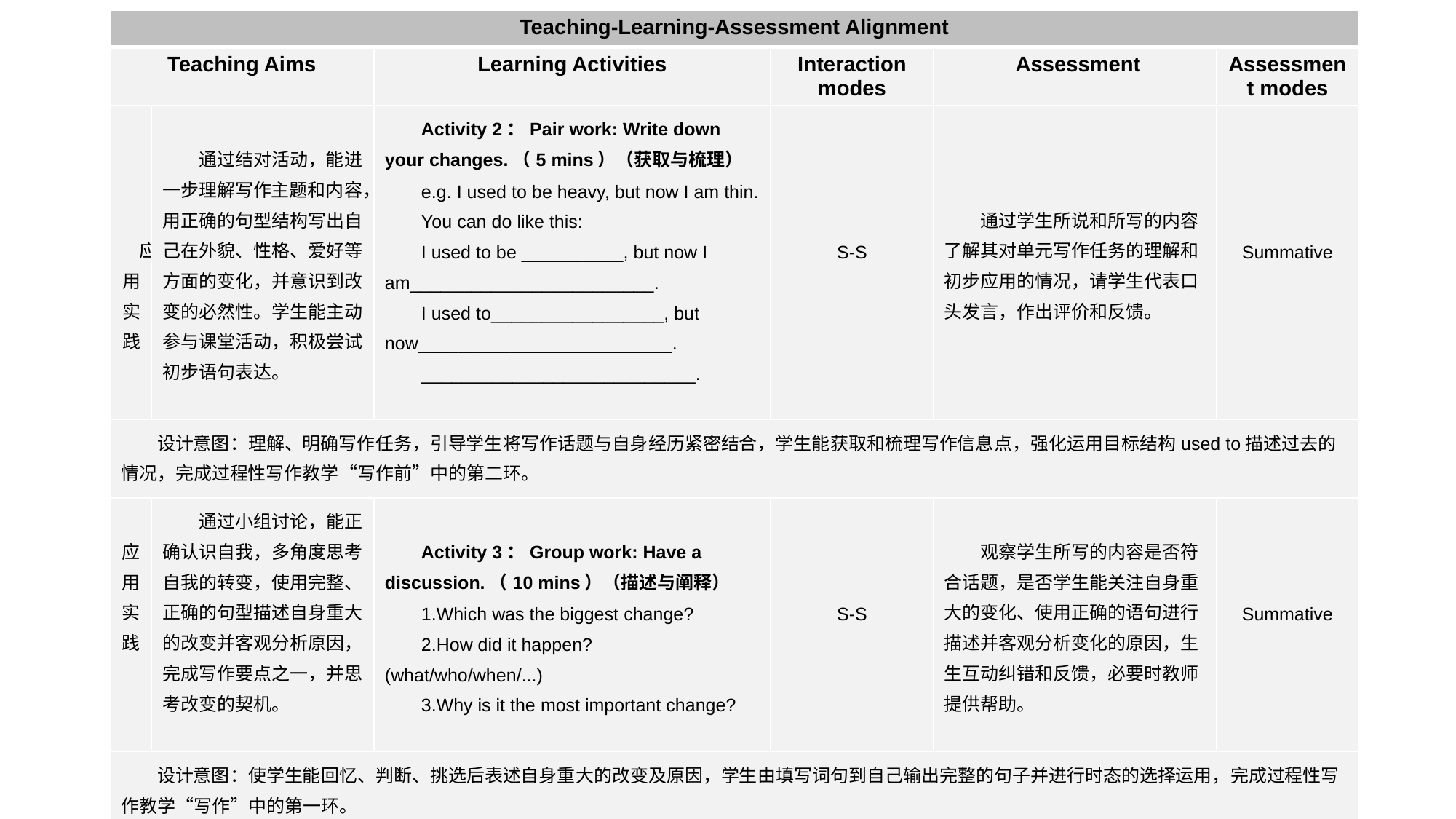

| Teaching-Learning-Assessment Alignment |  |  |  |  |  |
| --- | --- | --- | --- | --- | --- |
| Teaching Aims |  | Learning Activities | Interaction modes | Assessment | Assessment modes |
| 应用实践 | 通过结对活动，能进一步理解写作主题和内容，用正确的句型结构写出自己在外貌、性格、爱好等方面的变化，并意识到改变的必然性。学生能主动参与课堂活动，积极尝试初步语句表达。 | Activity 2：Pair work: Write down your changes.（5 mins）（获取与梳理） e.g. I used to be heavy, but now I am thin. You can do like this: I used to be \_\_\_\_\_\_\_\_\_\_, but now I am\_\_\_\_\_\_\_\_\_\_\_\_\_\_\_\_\_\_\_\_\_\_\_\_. I used to\_\_\_\_\_\_\_\_\_\_\_\_\_\_\_\_\_, but now\_\_\_\_\_\_\_\_\_\_\_\_\_\_\_\_\_\_\_\_\_\_\_\_\_. \_\_\_\_\_\_\_\_\_\_\_\_\_\_\_\_\_\_\_\_\_\_\_\_\_\_\_. | S-S | 通过学生所说和所写的内容了解其对单元写作任务的理解和初步应用的情况，请学生代表口头发言，作出评价和反馈。 | Summative |
| 设计意图：理解、明确写作任务，引导学生将写作话题与自身经历紧密结合，学生能获取和梳理写作信息点，强化运用目标结构used to描述过去的情况，完成过程性写作教学“写作前”中的第二环。 |  |  |  |  |  |
| 应用实践 | 通过小组讨论，能正确认识自我，多角度思考自我的转变，使用完整、正确的句型描述自身重大的改变并客观分析原因，完成写作要点之一，并思考改变的契机。 | Activity 3：Group work: Have a discussion.（10 mins）（描述与阐释） 1.Which was the biggest change? 2.How did it happen? (what/who/when/...) 3.Why is it the most important change? | S-S | 观察学生所写的内容是否符合话题，是否学生能关注自身重大的变化、使用正确的语句进行描述并客观分析变化的原因，生生互动纠错和反馈，必要时教师提供帮助。 | Summative |
| 设计意图：使学生能回忆、判断、挑选后表述自身重大的改变及原因，学生由填写词句到自己输出完整的句子并进行时态的选择运用，完成过程性写作教学“写作”中的第一环。 |  |  |  |  |  |